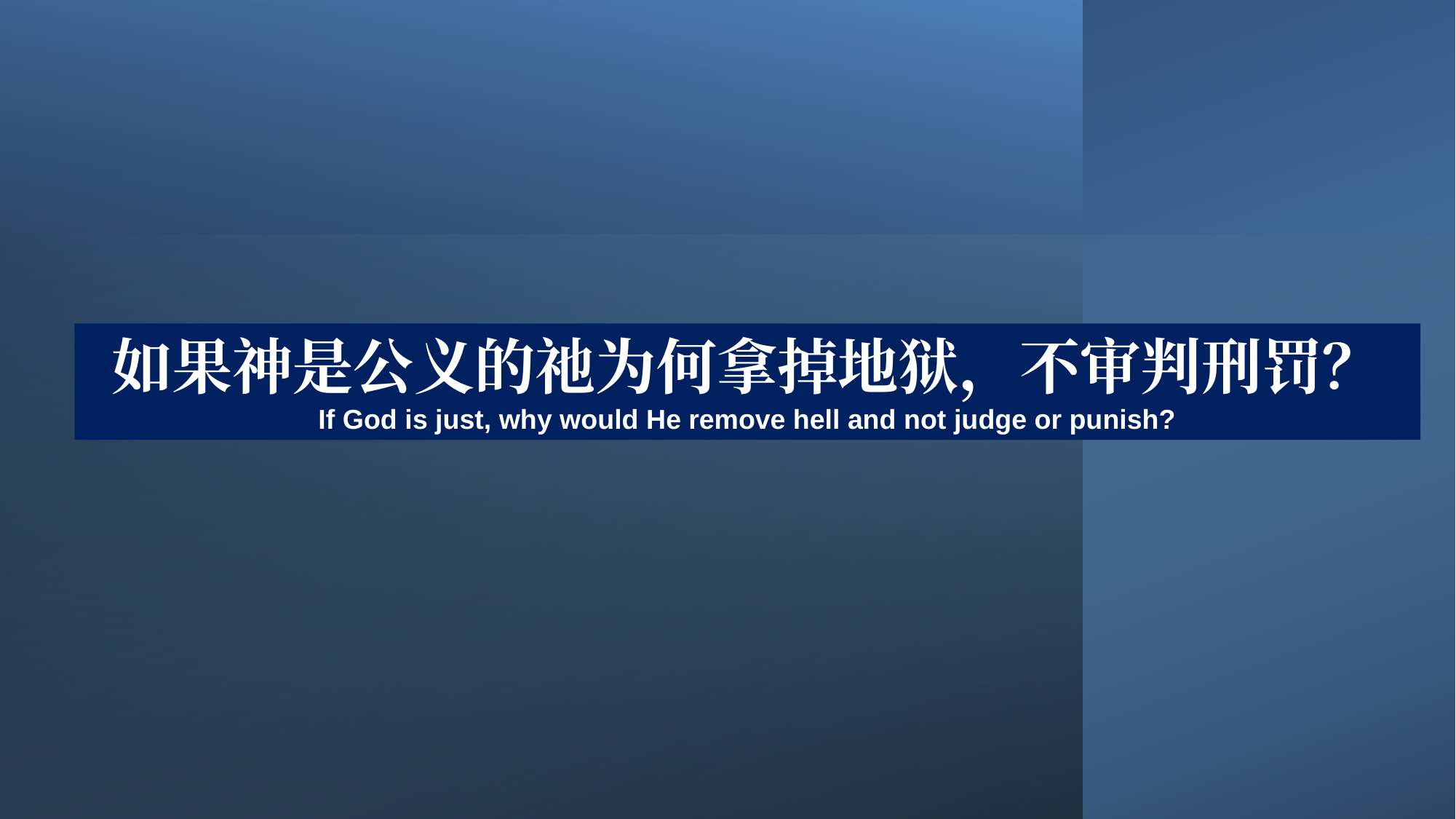

如果神是公义的祂为何拿掉地狱，不审判刑罚？
If God is just, why would He remove hell and not judge or punish?